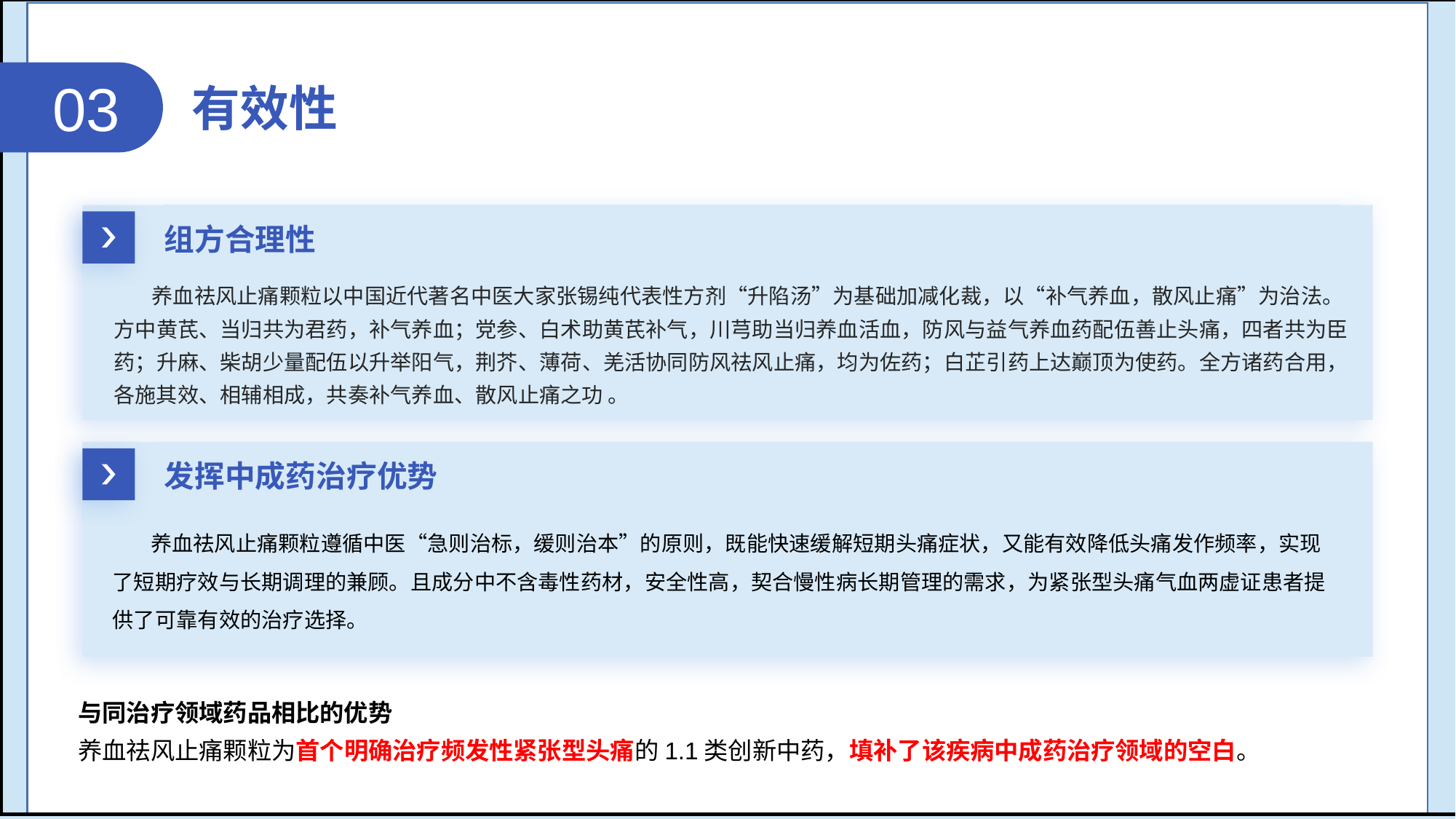

活⾎舒筋， 通脉⽌痛， 补肾健骨。⽤于轻中度膝关节炎中医辨证属筋脉淤滞证的症状改善，症见膝关节局部疼痛，活动不利，局部肿胀、压痛、痛有定处、僵硬，活动受限，⾆质暗红或有淤斑，苔薄或薄⽩，脉滑或弦。

03
有效性
组方合理性

       养血祛风止痛颗粒以中国近代著名中医大家张锡纯代表性方剂“升陷汤”为基础加减化裁，以“补气养血，散风止痛”为治法。方中黄芪、当归共为君药，补气养血；党参、白术助黄芪补气，川芎助当归养血活血，防风与益气养血药配伍善止头痛，四者共为臣药；升麻、柴胡少量配伍以升举阳气，荆芥、薄荷、羌活协同防风祛风止痛，均为佐药；白芷引药上达巅顶为使药。全方诸药合用，各施其效、相辅相成，共奏补气养血、散风止痛之功 。
发挥中成药治疗优势

       养血祛风止痛颗粒遵循中医“急则治标，缓则治本”的原则，既能快速缓解短期头痛症状，又能有效降低头痛发作频率，实现了短期疗效与长期调理的兼顾。且成分中不含毒性药材，安全性高，契合慢性病长期管理的需求，为紧张型头痛气血两虚证患者提供了可靠有效的治疗选择。
与同治疗领域药品相比的优势
养血祛风止痛颗粒为首个明确治疗频发性紧张型头痛的1.1类创新中药，填补了该疾病中成药治疗领域的空白。